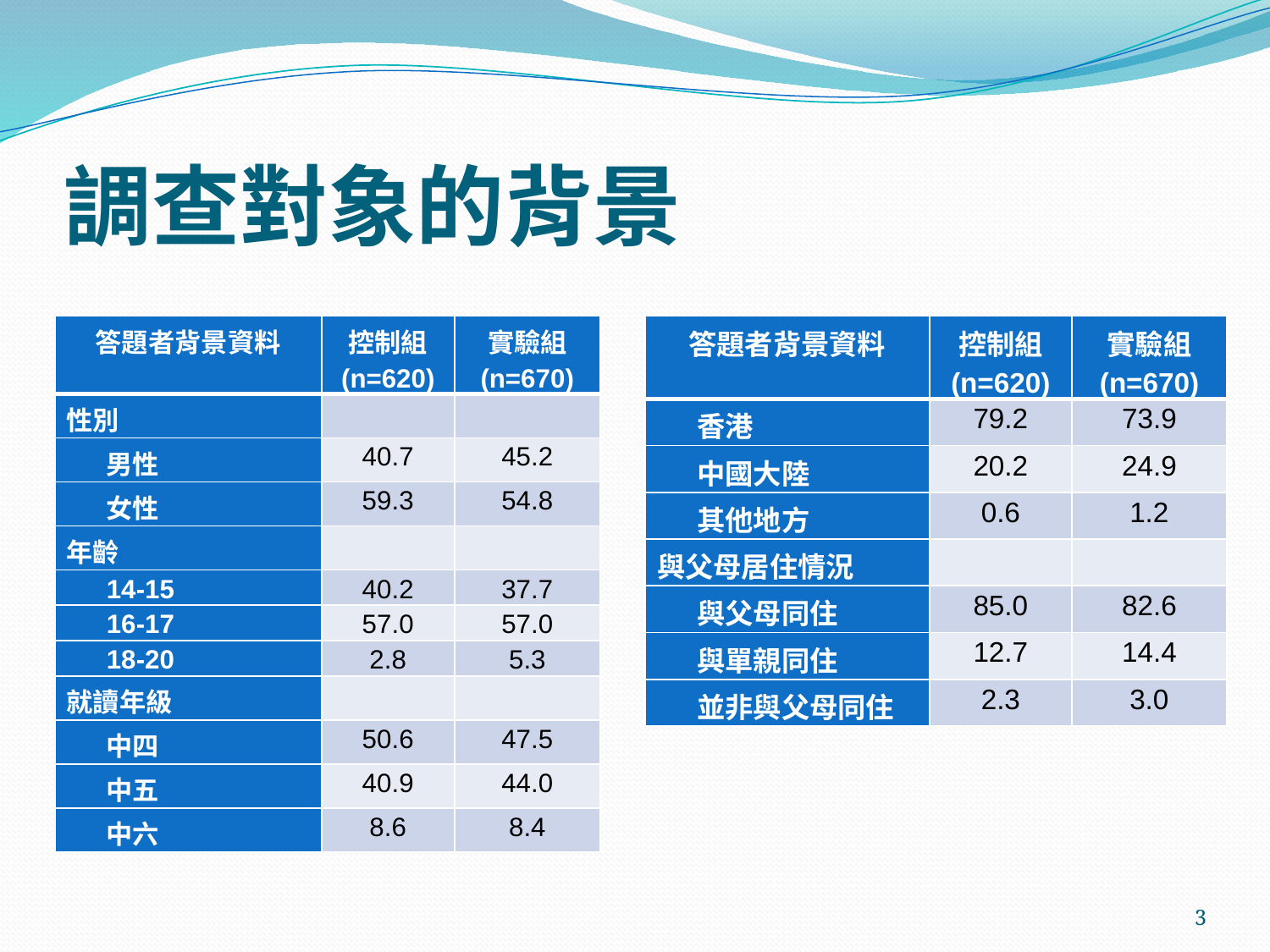

# 調查對象的背景
| 答題者背景資料 | 控制組 (n=620) | 實驗組 (n=670) |
| --- | --- | --- |
| 性別 |  |  |
| 男性 | 40.7 | 45.2 |
| 女性 | 59.3 | 54.8 |
| 年齡 |  |  |
| 14-15 | 40.2 | 37.7 |
| 16-17 | 57.0 | 57.0 |
| 18-20 | 2.8 | 5.3 |
| 就讀年級 |  |  |
| 中四 | 50.6 | 47.5 |
| 中五 | 40.9 | 44.0 |
| 中六 | 8.6 | 8.4 |
| 答題者背景資料 | 控制組 (n=620) | 實驗組 (n=670) |
| --- | --- | --- |
| 香港 | 79.2 | 73.9 |
| 中國大陸 | 20.2 | 24.9 |
| 其他地方 | 0.6 | 1.2 |
| 與父母居住情況 |  |  |
| 與父母同住 | 85.0 | 82.6 |
| 與單親同住 | 12.7 | 14.4 |
| 並非與父母同住 | 2.3 | 3.0 |
3